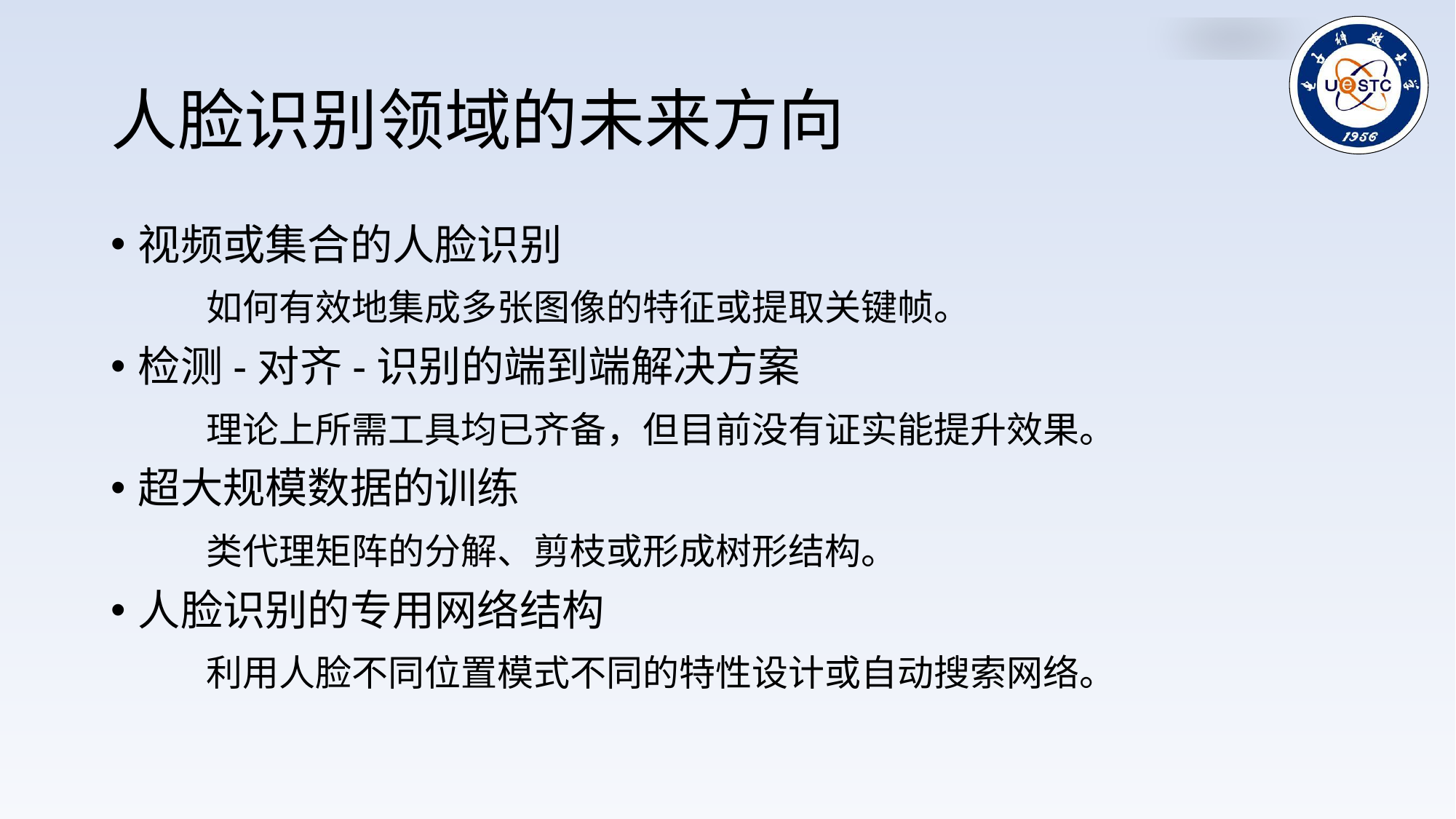

# 人脸识别领域的未来方向
视频或集合的人脸识别
         如何有效地集成多张图像的特征或提取关键帧。
检测-对齐-识别的端到端解决方案
         理论上所需工具均已齐备，但目前没有证实能提升效果。
超大规模数据的训练
         类代理矩阵的分解、剪枝或形成树形结构。
人脸识别的专用网络结构
         利用人脸不同位置模式不同的特性设计或自动搜索网络。